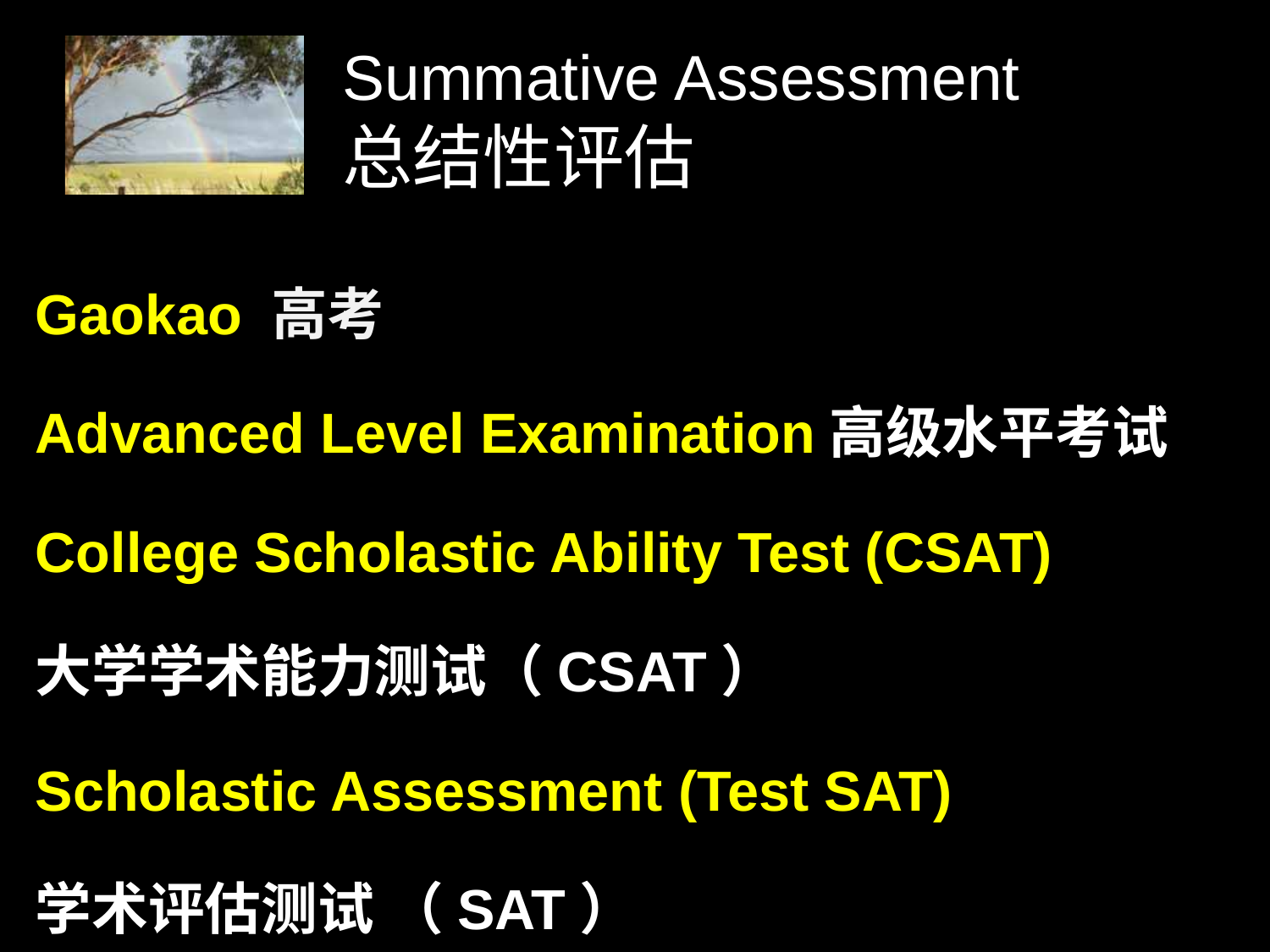

# Summative Assessment 总结性评估

Gaokao 高考
Advanced Level Examination高级水平考试
College Scholastic Ability Test (CSAT)
大学学术能力测试（CSAT）
Scholastic Assessment (Test SAT)
学术评估测试 （SAT）